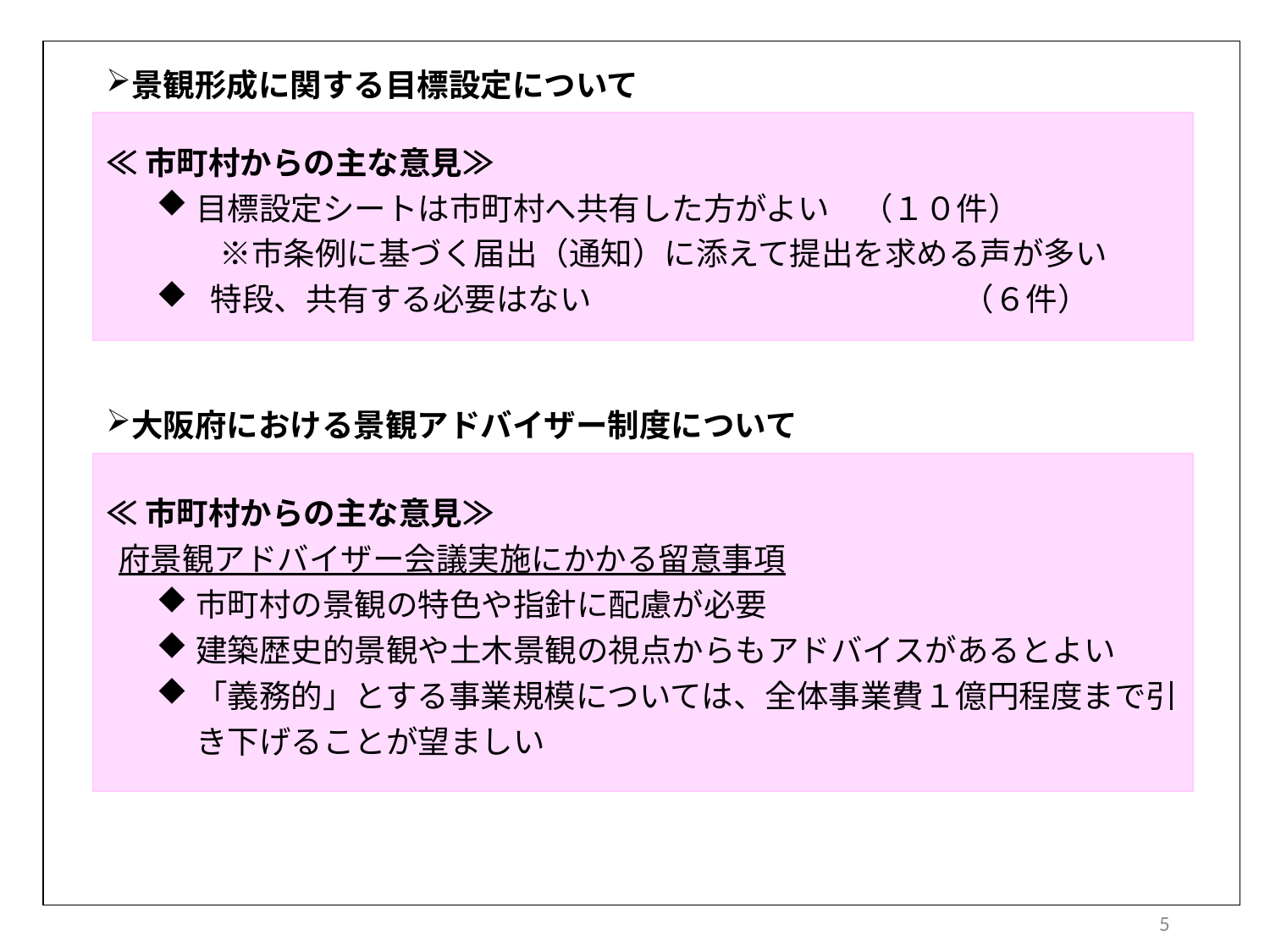

景観形成に関する目標設定について
≪市町村からの主な意見≫
目標設定シートは市町村へ共有した方がよい　（１０件）
　　※市条例に基づく届出（通知）に添えて提出を求める声が多い
 特段、共有する必要はない　　　　　　　　　　　   （６件）
大阪府における景観アドバイザー制度について
≪市町村からの主な意見≫
府景観アドバイザー会議実施にかかる留意事項
市町村の景観の特色や指針に配慮が必要
建築歴史的景観や土木景観の視点からもアドバイスがあるとよい
「義務的」とする事業規模については、全体事業費１億円程度まで引き下げることが望ましい
5